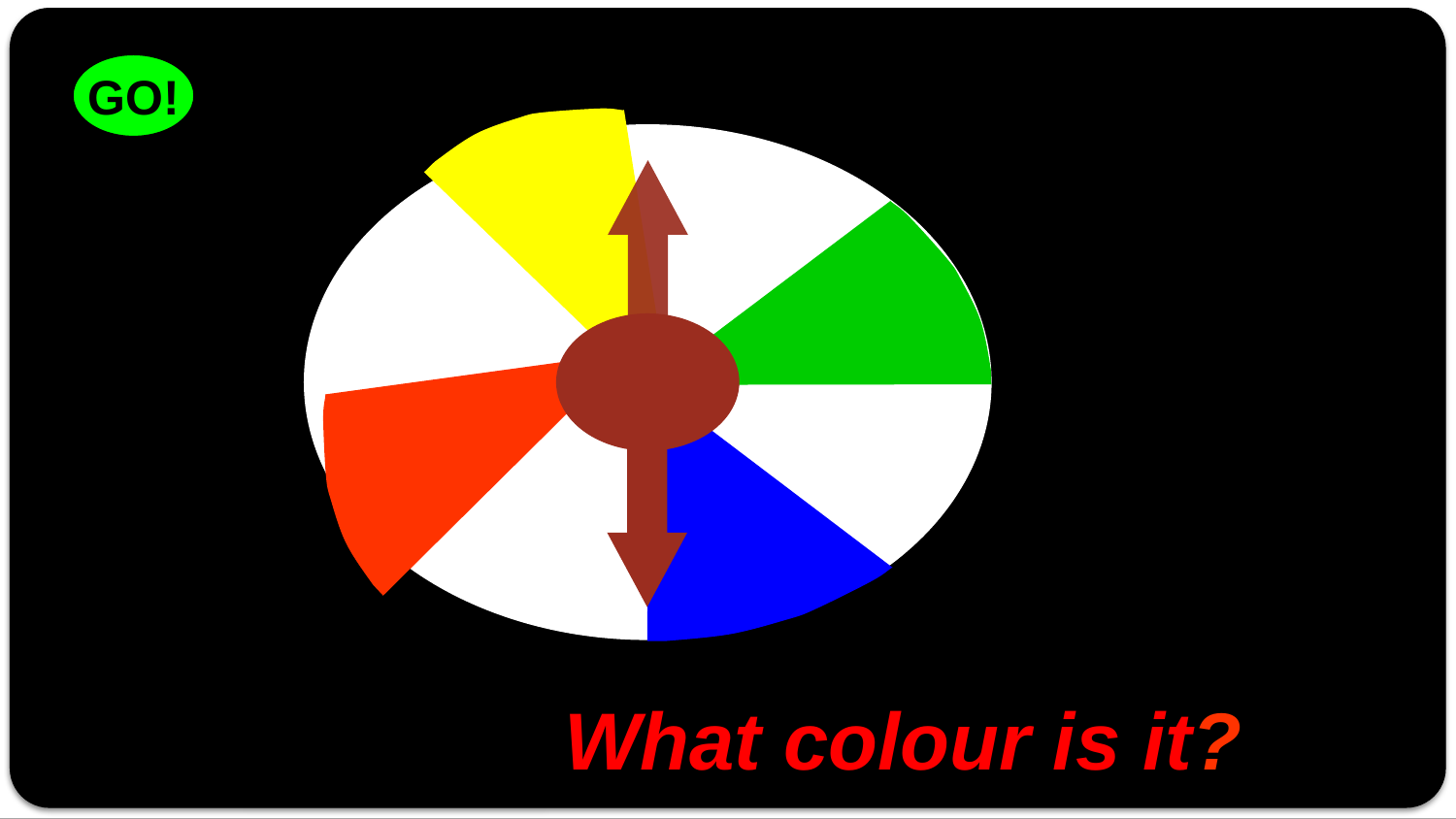

GO!

100

再来一次

500
10000
            What colour is it?